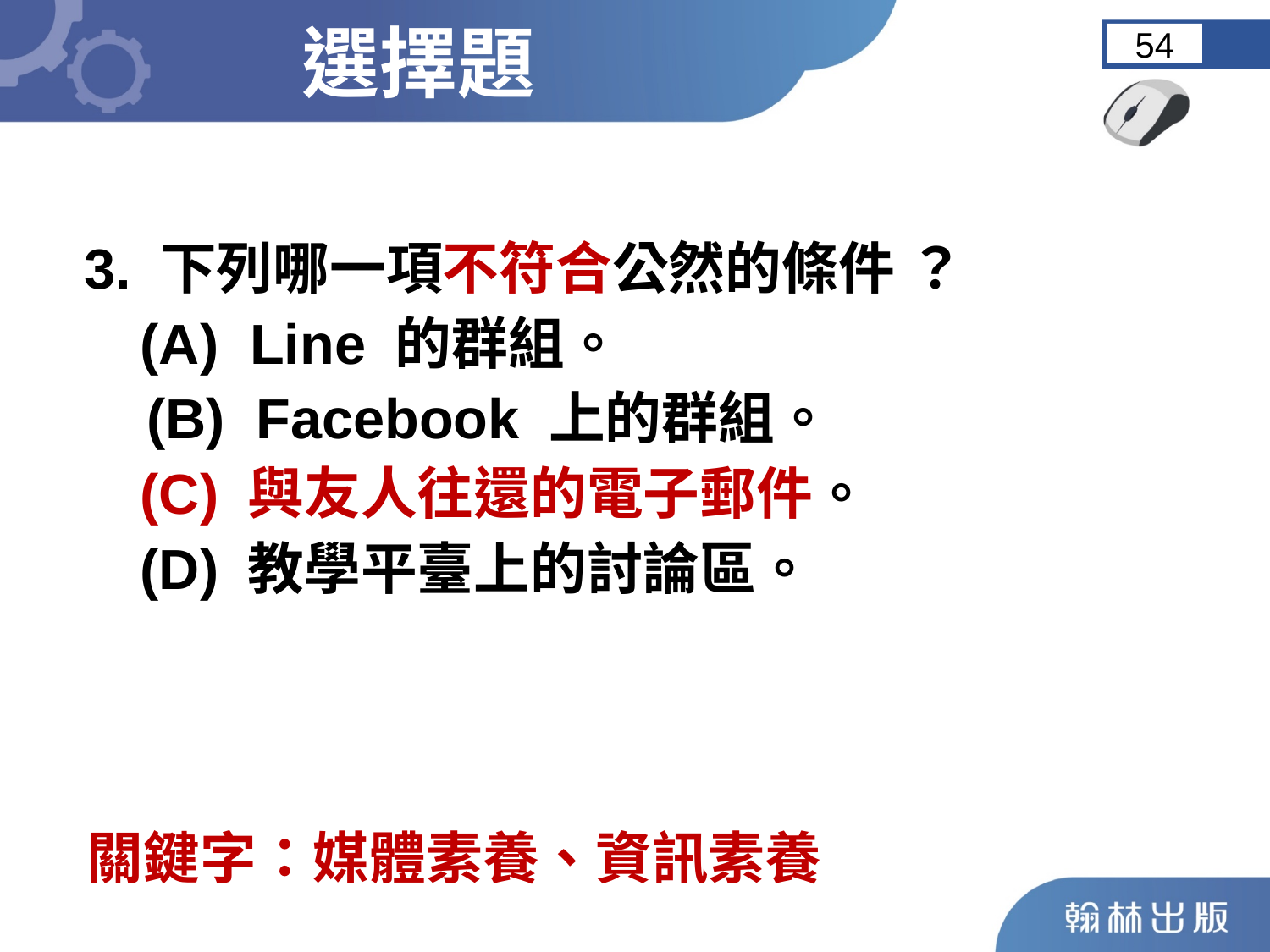

選擇題

54
 3. 下列哪一項不符合公然的條件 ？
	   (A)  Line 的群組。
     (B)  Facebook 上的群組。
	   (C) 與友人往還的電子郵件。
	   (D) 教學平臺上的討論區。

關鍵字：媒體素養、資訊素養